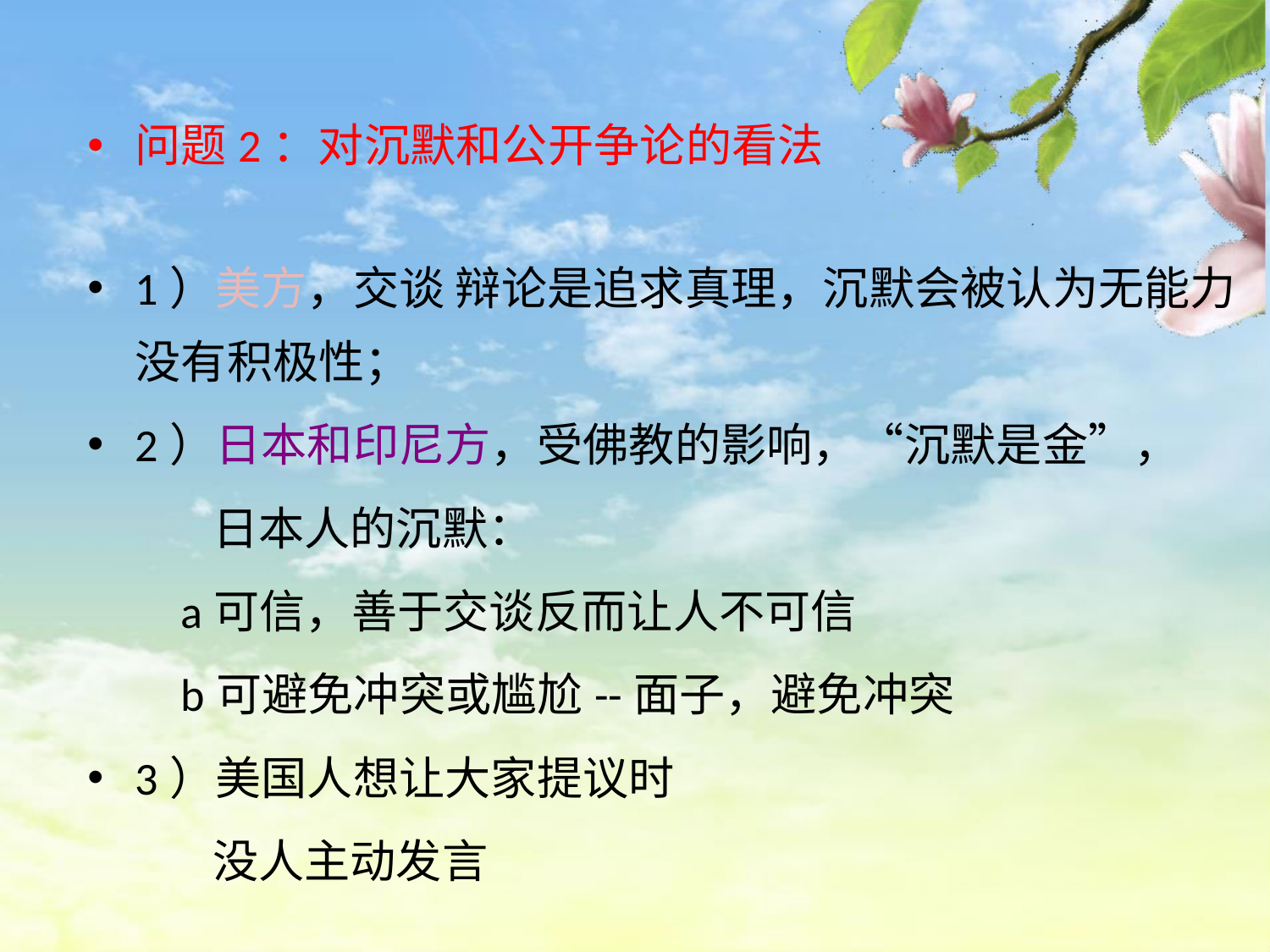

问题2：对沉默和公开争论的看法

1）美方，交谈 辩论是追求真理，沉默会被认为无能力没有积极性；
2）日本和印尼方，受佛教的影响，“沉默是金”，
           日本人的沉默：
         a可信，善于交谈反而让人不可信
         b可避免冲突或尴尬--面子，避免冲突
3）美国人想让大家提议时
           没人主动发言